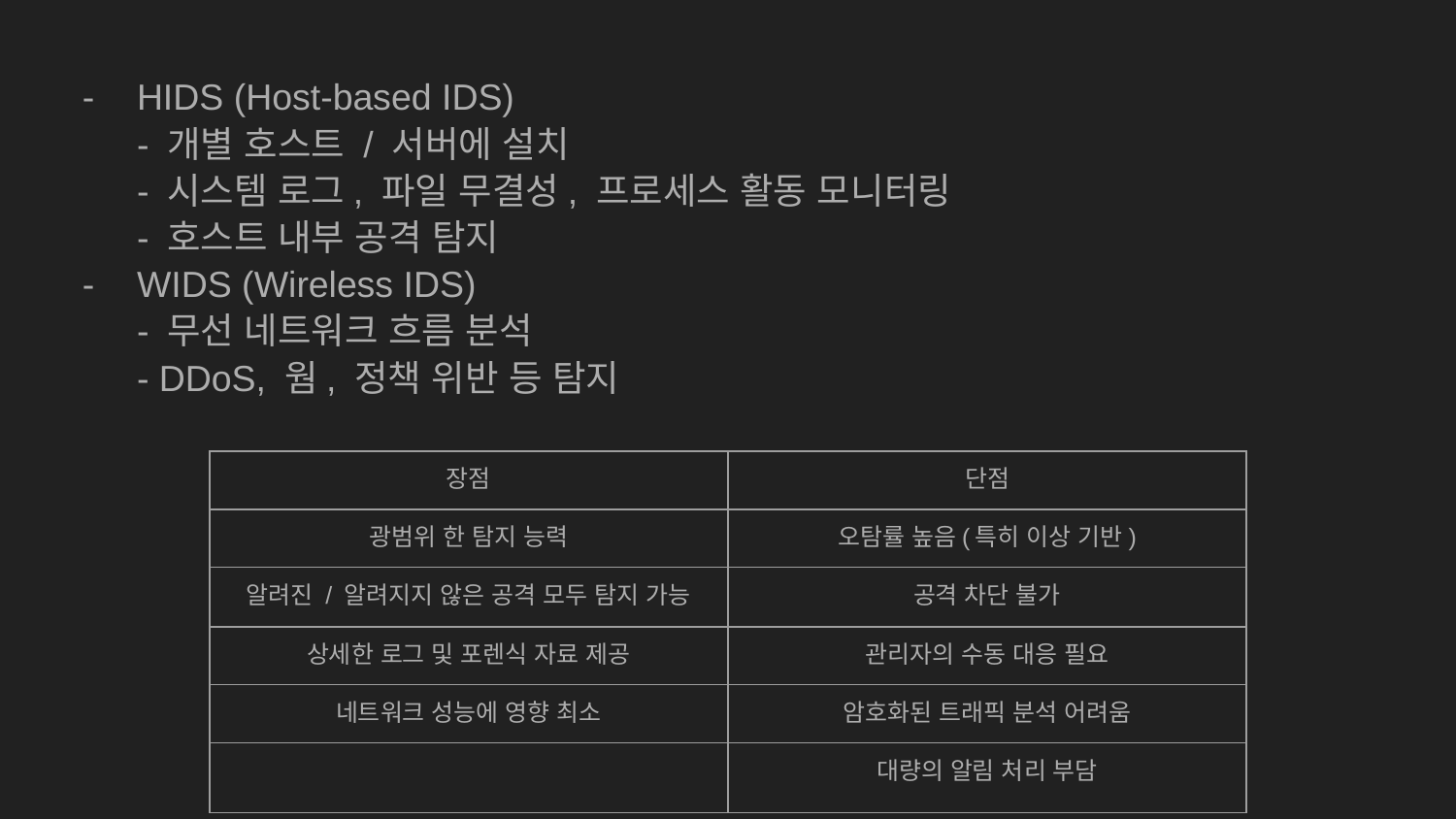

HIDS (Host-based IDS)
- 개별 호스트 / 서버에 설치
- 시스템 로그, 파일 무결성, 프로세스 활동 모니터링
- 호스트 내부 공격 탐지
WIDS (Wireless IDS)
- 무선 네트워크 흐름 분석
- DDoS, 웜, 정책 위반 등 탐지

| 장점 | 단점 |
| --- | --- |
| 광범위 한 탐지 능력 | 오탐률 높음(특히 이상 기반) |
| 알려진 / 알려지지 않은 공격 모두 탐지 가능 | 공격 차단 불가 |
| 상세한 로그 및 포렌식 자료 제공 | 관리자의 수동 대응 필요 |
| 네트워크 성능에 영향 최소 | 암호화된 트래픽 분석 어려움 |
|  | 대량의 알림 처리 부담 |